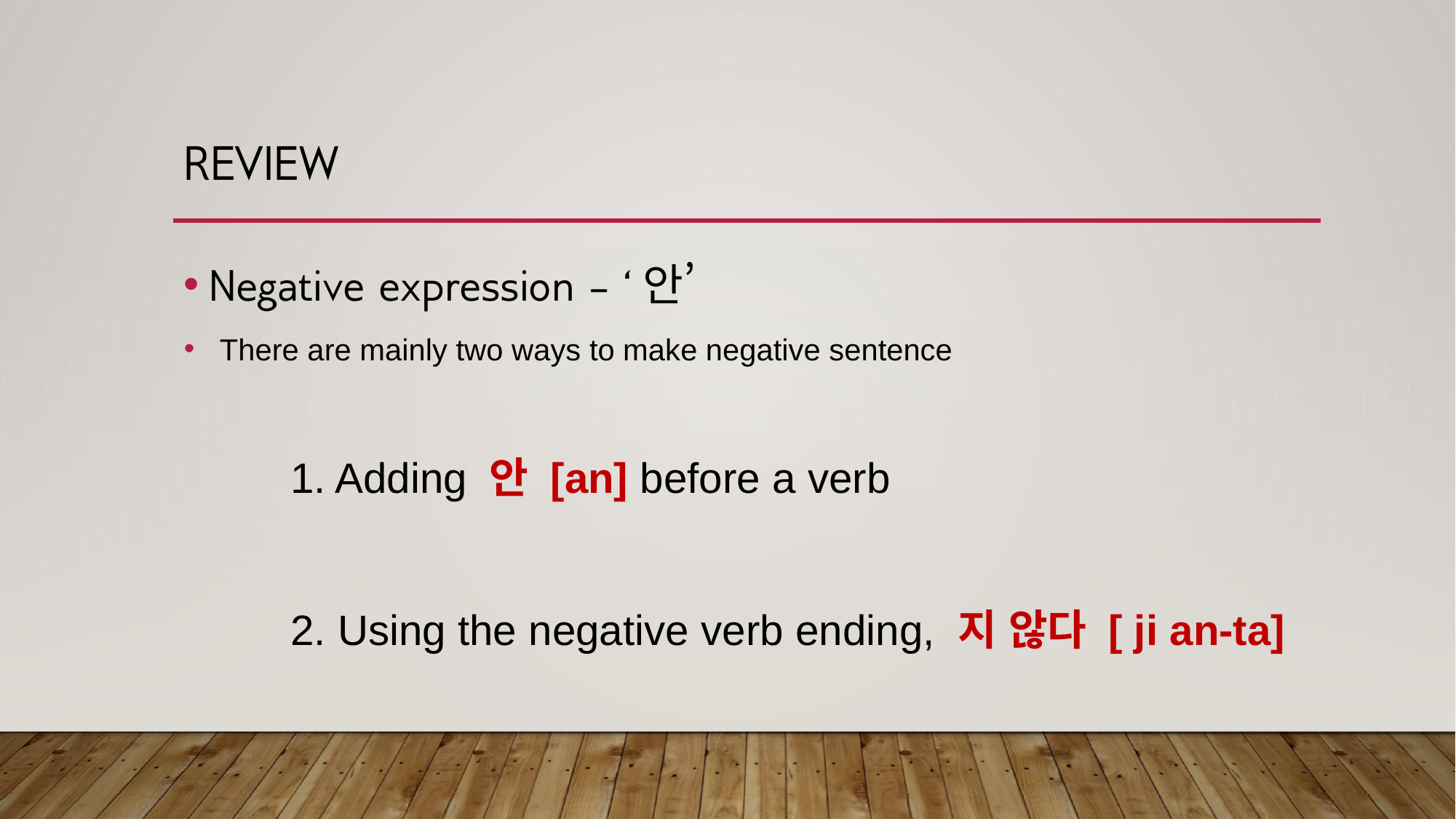

# Review
Negative expression – ‘안’
 There are mainly two ways to make negative sentence

         1. Adding 안 [an] before a verb

         2. Using the negative verb ending, 지 않다 [ ji an-ta]